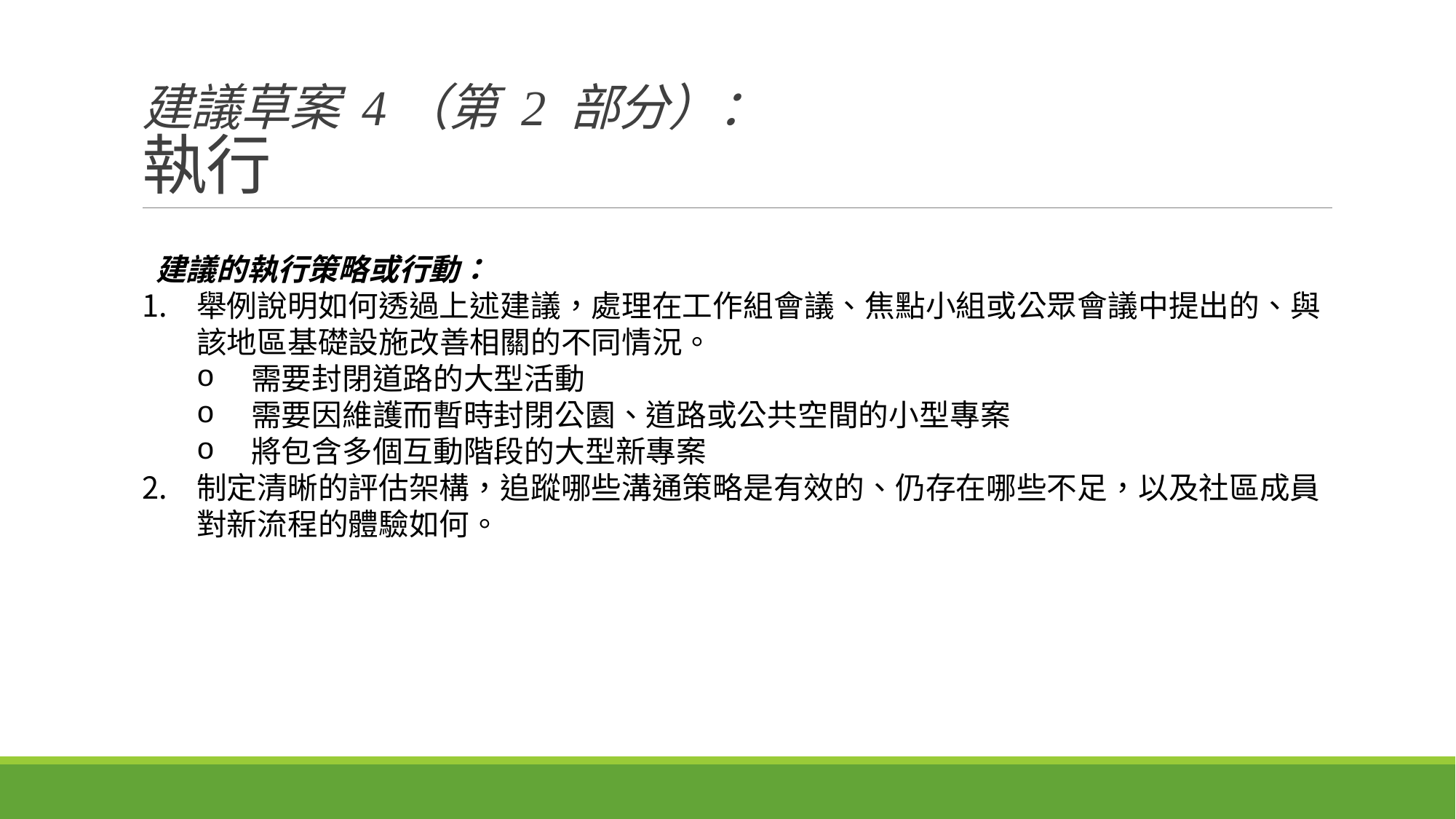

# 建議草案 4（第 2 部分）： 執行
 建議的執行策略或行動：
舉例說明如何透過上述建議，處理在工作組會議、焦點小組或公眾會議中提出的、與該地區基礎設施改善相關的不同情況。
需要封閉道路的大型活動
需要因維護而暫時封閉公園、道路或公共空間的小型專案
將包含多個互動階段的大型新專案
制定清晰的評估架構，追蹤哪些溝通策略是有效的、仍存在哪些不足，以及社區成員對新流程的體驗如何。